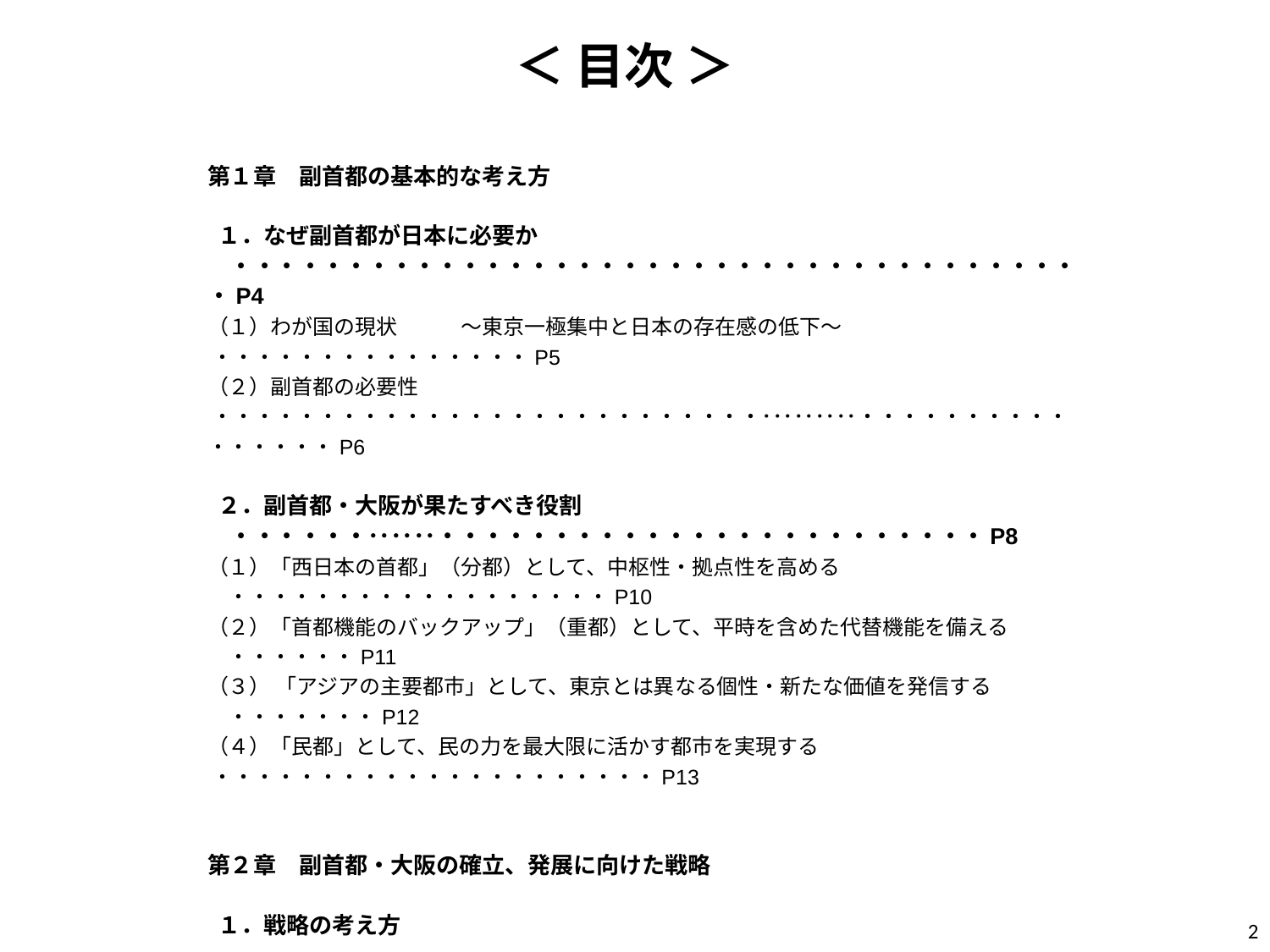

＜ 目次 ＞
第１章　副首都の基本的な考え方

 １．なぜ副首都が日本に必要か　・・・・・・・・・・・・・・・・・・・・・・・・・・・・・・・・・・・・・・P4
（１）わが国の現状　　　～東京一極集中と日本の存在感の低下～　 ・・・・・・・・・・・・・・・P5
（２）副首都の必要性　 ・・・・・・・・・・・・・・・・・・・・・・・・・・･････････・・・・・・・・・・・・・・・・P6

 ２．副首都・大阪が果たすべき役割　・・・・・・･･････・・・・・・・・・・・・・・・・・・・・・・・・P8
（１）「西日本の首都」（分都）として、中枢性・拠点性を高める　・・・・・・・・・・・・・・・・・・P10
（２）「首都機能のバックアップ」（重都）として、平時を含めた代替機能を備える　・・・・・・P11
（３） 「アジアの主要都市」として、東京とは異なる個性・新たな価値を発信する　・・・・・・・P12
（４）「民都」として、民の力を最大限に活かす都市を実現する  ・・・・・・・・・・・・・・・・・・・・・P13

第２章　副首都・大阪の確立、発展に向けた戦略

 １．戦略の考え方  ・・・・･･････・・・・・・・・・・・・・・・・・・・・・・・・・・・・・・・・・・・・・・・P14

　2．機能面　～副首都に必要な機能面での取組み～　・･･･・・・・・・・・・・・・・・・・・P16
（１）都市インフラの充実　 ・・・・・・・・・・・・・・・・・・・・・・・・・・・・･･････・・・・・・・・・・・・・・・P17
（２）基盤的な公共機能の高度化 　・・・・・・・・・・・・・・・・・・・・･･･・・・・・・・・・・・・・・・・・・P19
（３）規制改革や特区による環境整備 　・・・・・・・・・・・・・・・・・･･･・・・・・・・・・・・・・・・・・・P21
（４）産業支援や研究開発の機能・体制強化　・・・・・・・・・・・・･･･・・・・・・・・・・・・・・・・・・P22
（５）人材育成環境の充実 　・・・・・・・・・・・・・・・・・・・・・・・・・・･･･・・・・・・・・・・・・・・・・・・P23
（６）文化創造・情報発信の基盤形成　 ・・・・・・・・・・・・・・・･･･・・・・・・・・・・・・・・・・・・・・P24
2